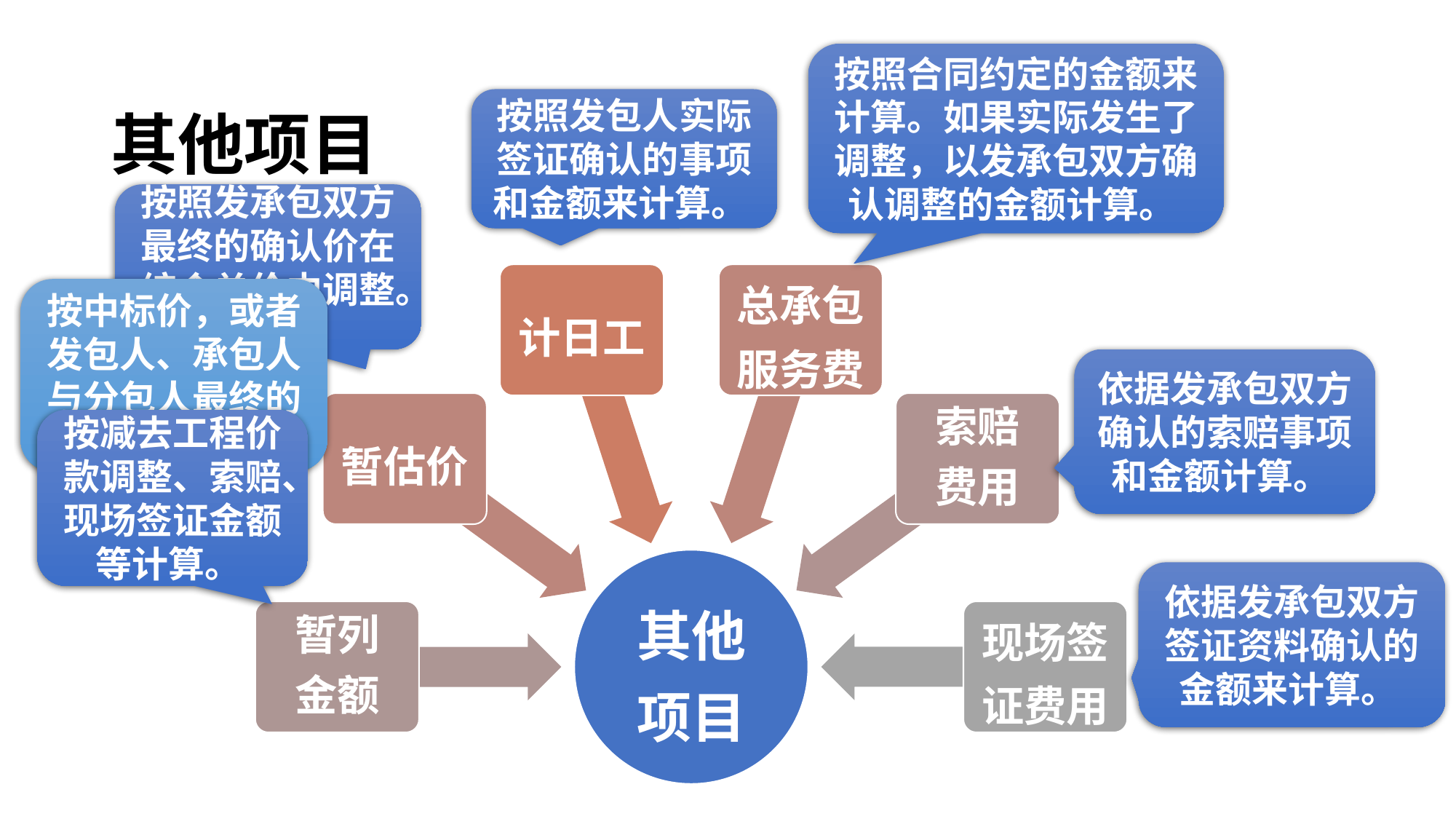

# 其他项目
按照合同约定的金额来计算。如果实际发生了调整，以发承包双方确认调整的金额计算。
按照发包人实际签证确认的事项和金额来计算。
按照发承包双方最终的确认价在综合单价中调整。
计日工
总承包服务费
暂估价
索赔
费用

其他项目
暂列
金额
现场签证费用

按中标价，或者发包人、承包人与分包人最终的确认价计算。
依据发承包双方确认的索赔事项和金额计算。
按减去工程价款调整、索赔、现场签证金额等计算。
依据发承包双方签证资料确认的金额来计算。